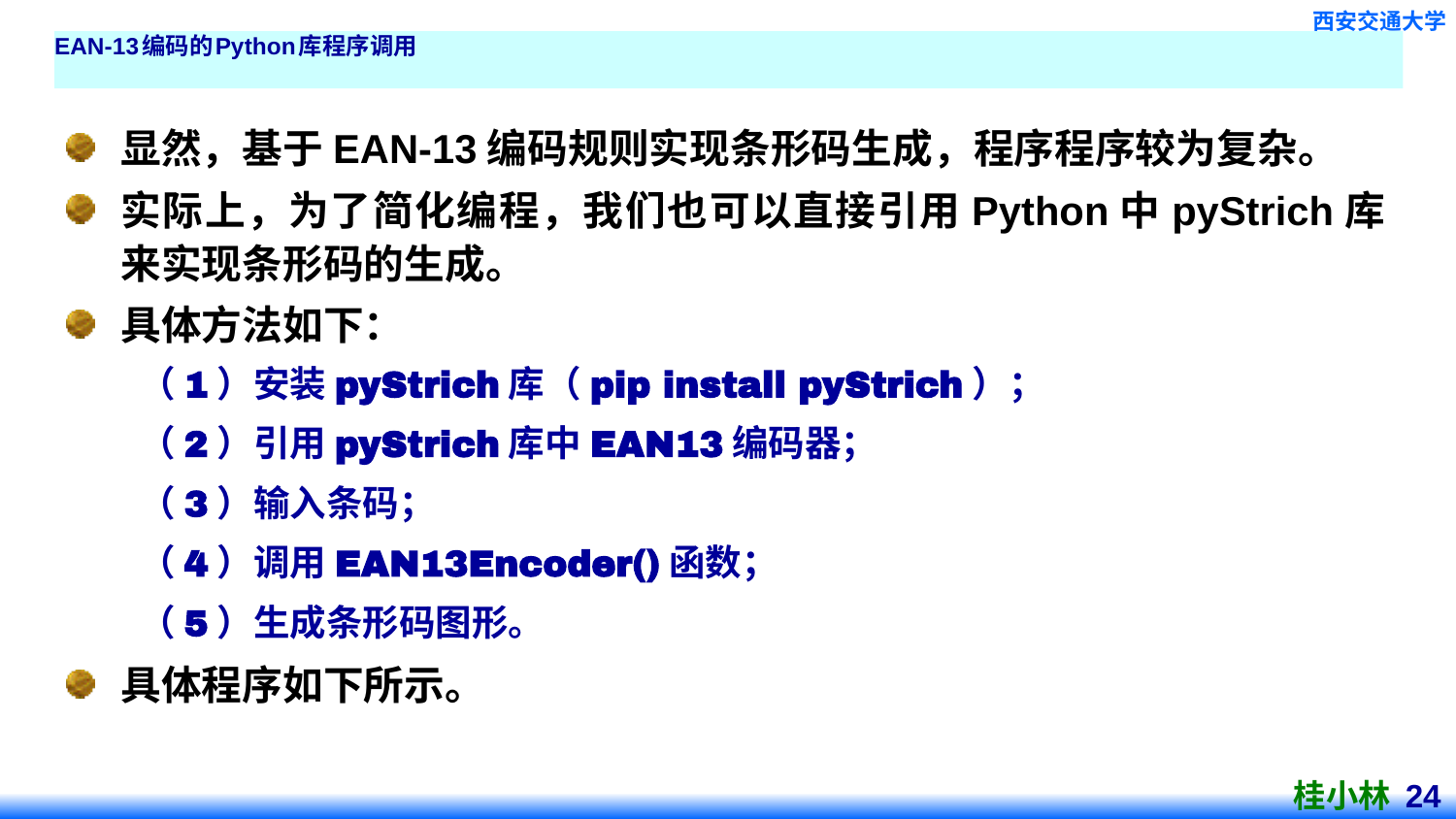

# EAN-13编码的Python库程序调用
显然，基于EAN-13编码规则实现条形码生成，程序程序较为复杂。
实际上，为了简化编程，我们也可以直接引用Python中pyStrich库来实现条形码的生成。
具体方法如下：
（1）安装pyStrich库（pip install pyStrich）；
（2）引用pyStrich库中EAN13编码器；
（3）输入条码；
（4）调用EAN13Encoder()函数；
（5）生成条形码图形。
具体程序如下所示。

桂小林 24